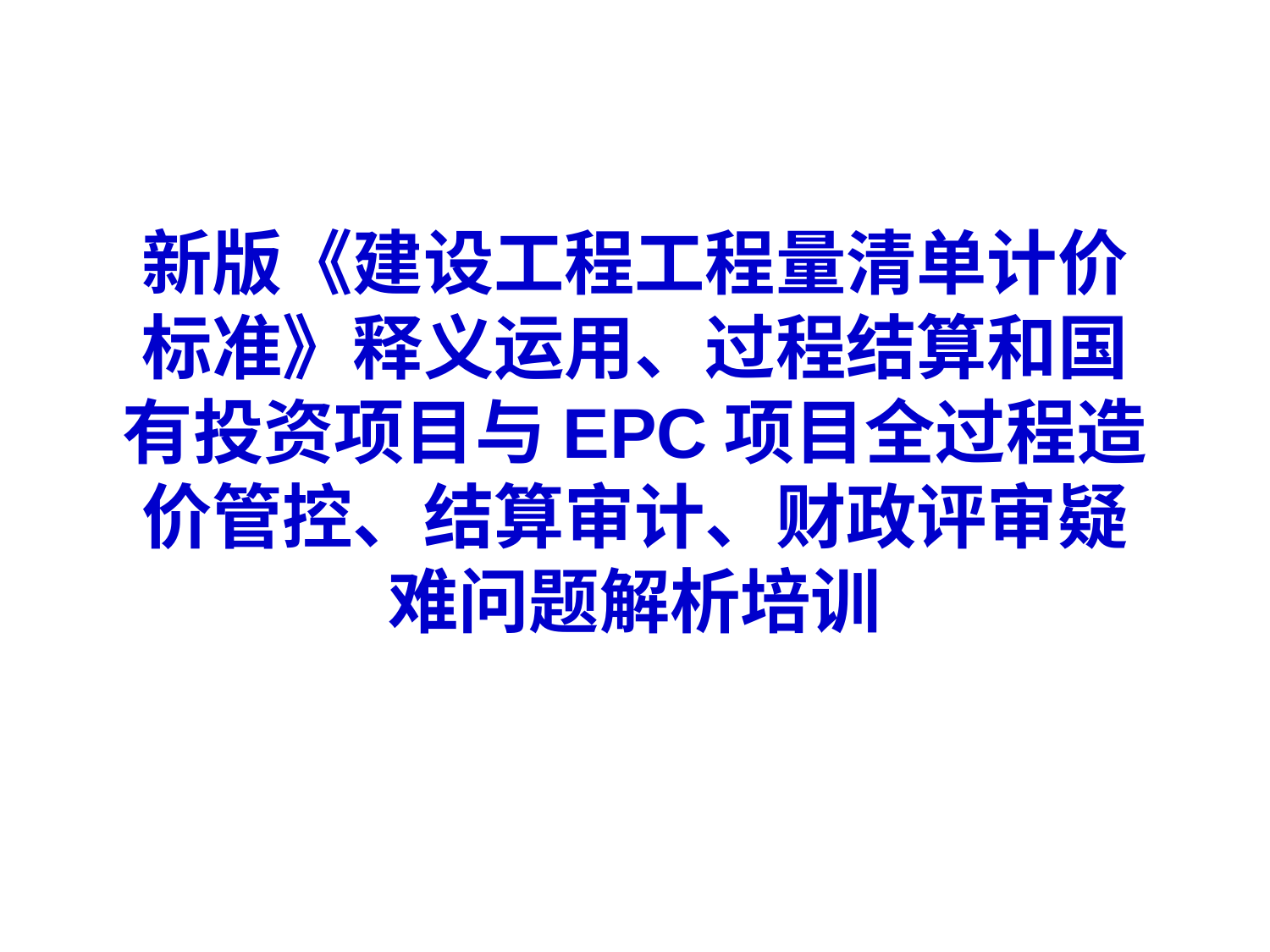

# 新版《建设工程工程量清单计价标准》释义运用、过程结算和国有投资项目与EPC项目全过程造价管控、结算审计、财政评审疑难问题解析培训
1